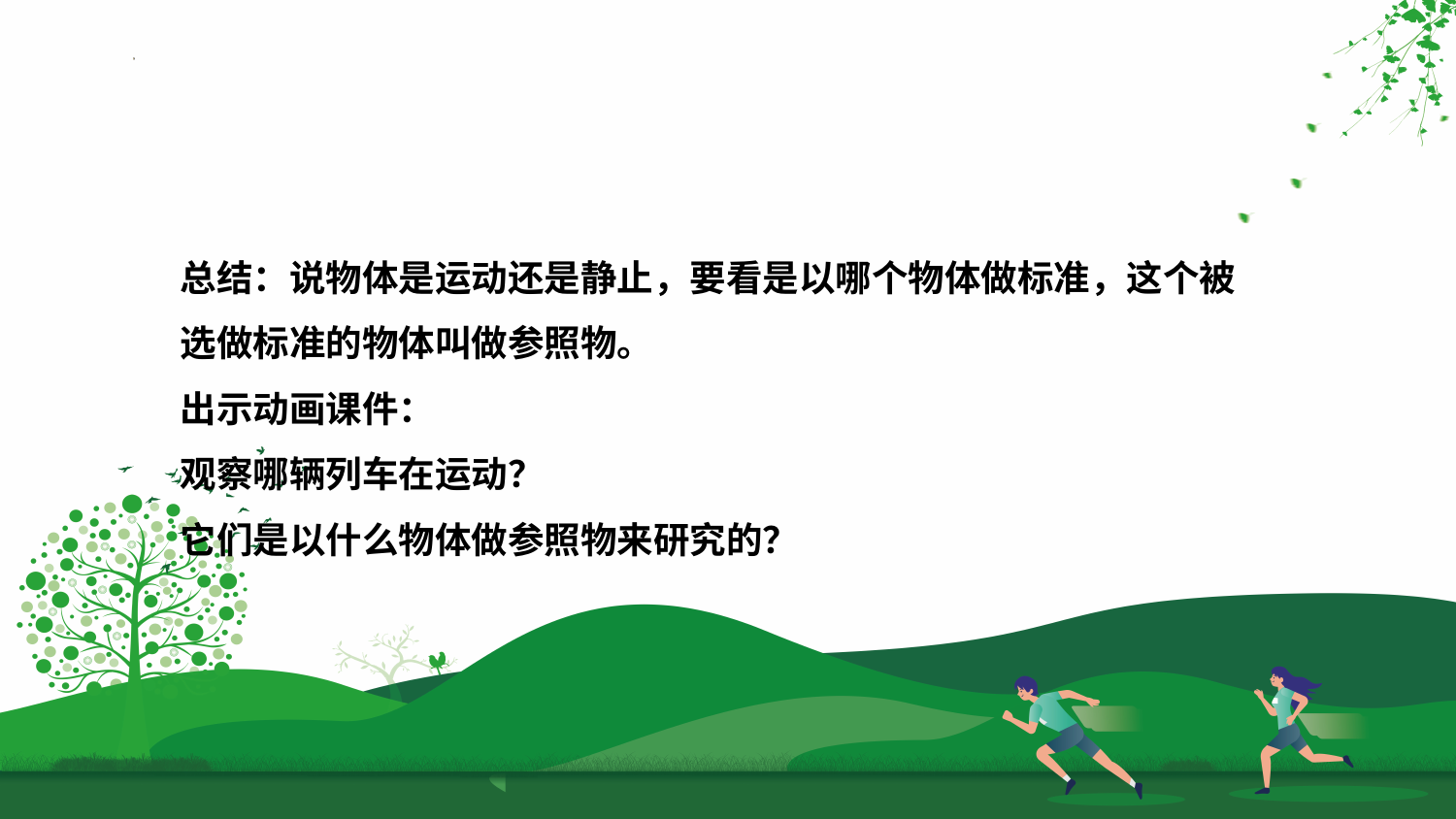

总结：说物体是运动还是静止，要看是以哪个物体做标准，这个被选做标准的物体叫做参照物。
出示动画课件：
观察哪辆列车在运动？
它们是以什么物体做参照物来研究的？